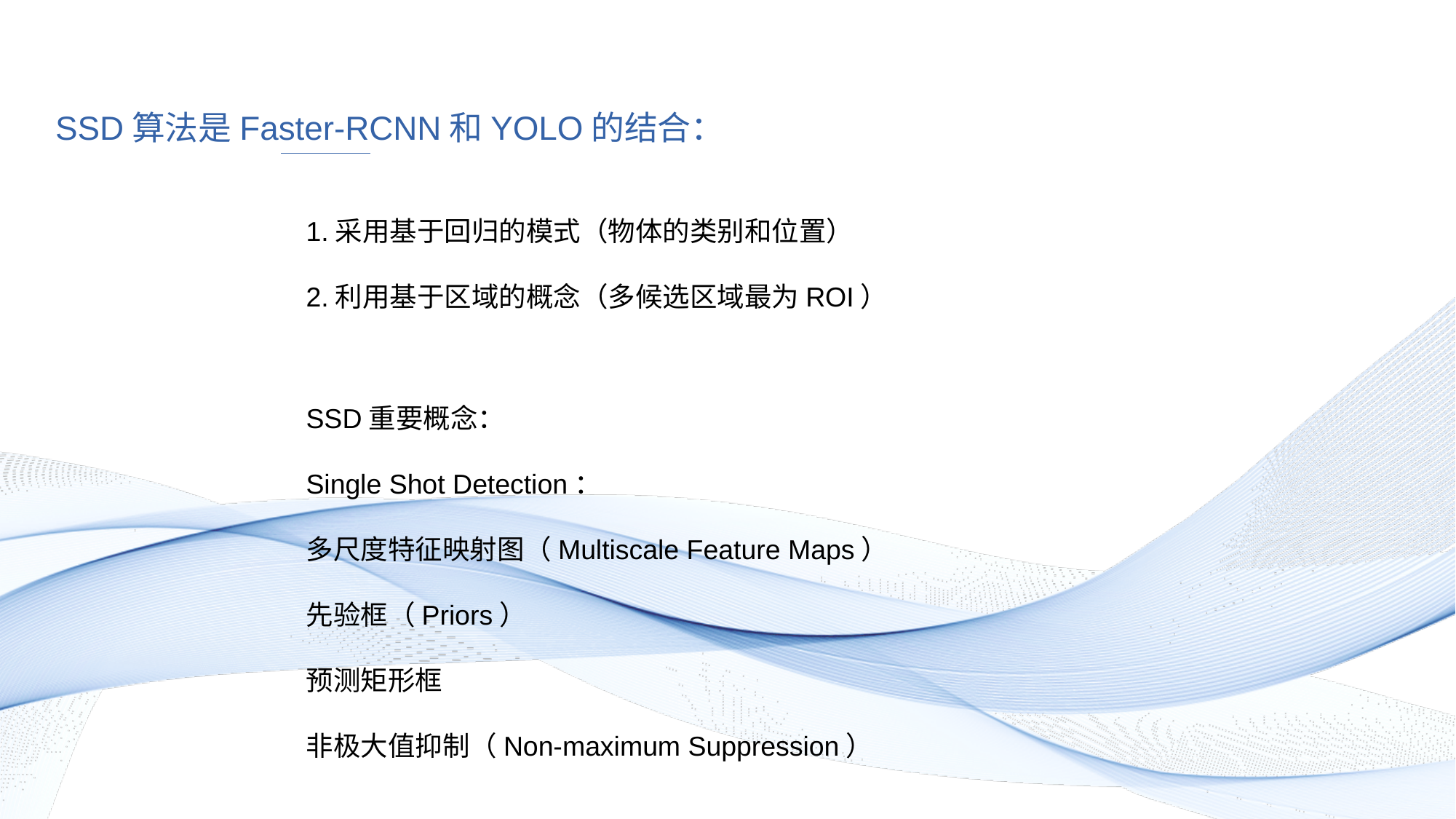

SSD算法是Faster-RCNN和YOLO的结合：
1.采用基于回归的模式（物体的类别和位置）

2.利用基于区域的概念（多候选区域最为ROI）
SSD重要概念：

Single Shot Detection：

多尺度特征映射图（Multiscale Feature Maps）

先验框（Priors）

预测矩形框

非极大值抑制（Non-maximum Suppression）